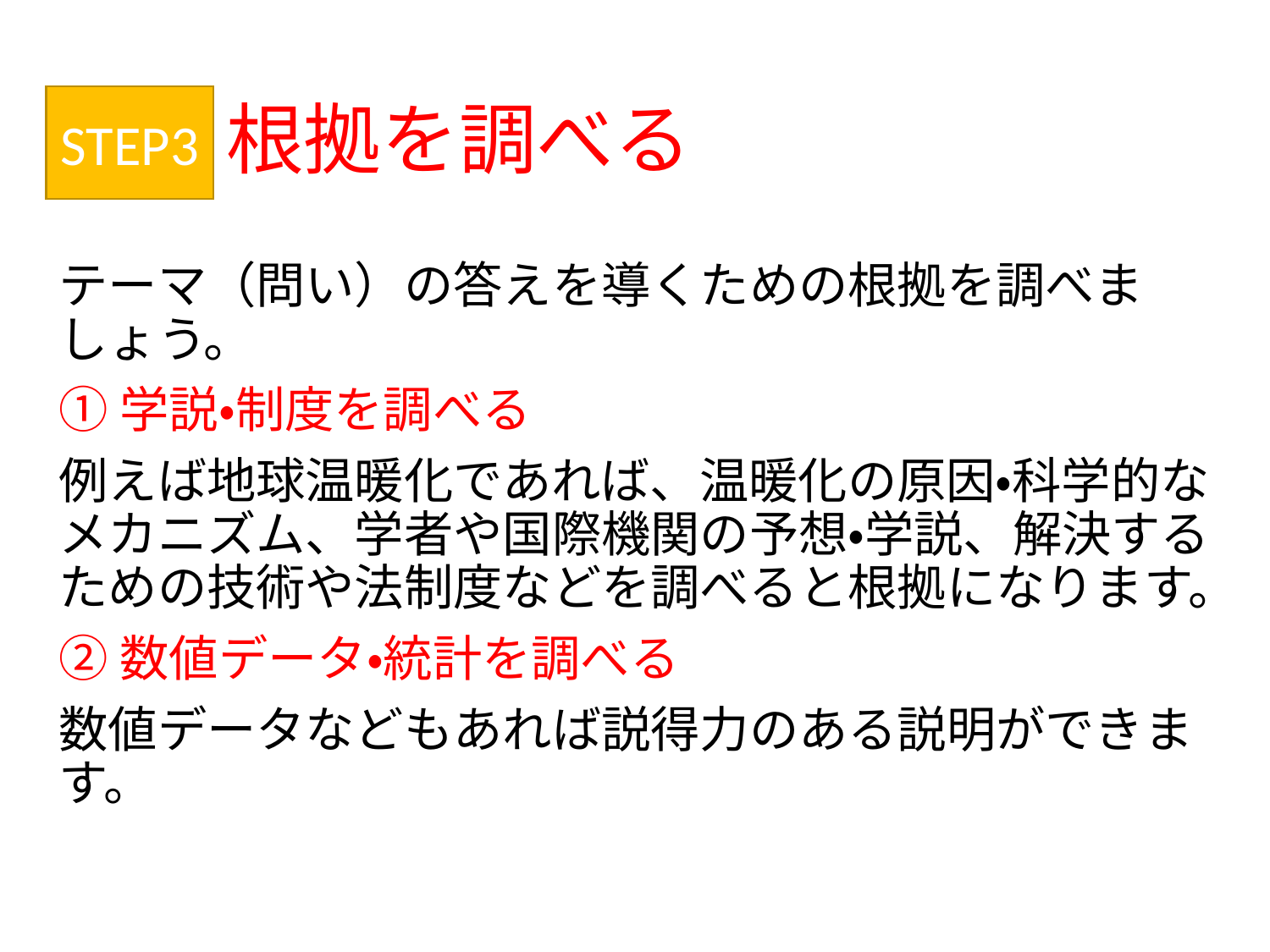

# 根拠を調べる
STEP3
テーマ（問い）の答えを導くための根拠を調べましょう。
①学説・制度を調べる
例えば地球温暖化であれば、温暖化の原因・科学的なメカニズム、学者や国際機関の予想・学説、解決するための技術や法制度などを調べると根拠になります。
②数値データ・統計を調べる
数値データなどもあれば説得力のある説明ができます。